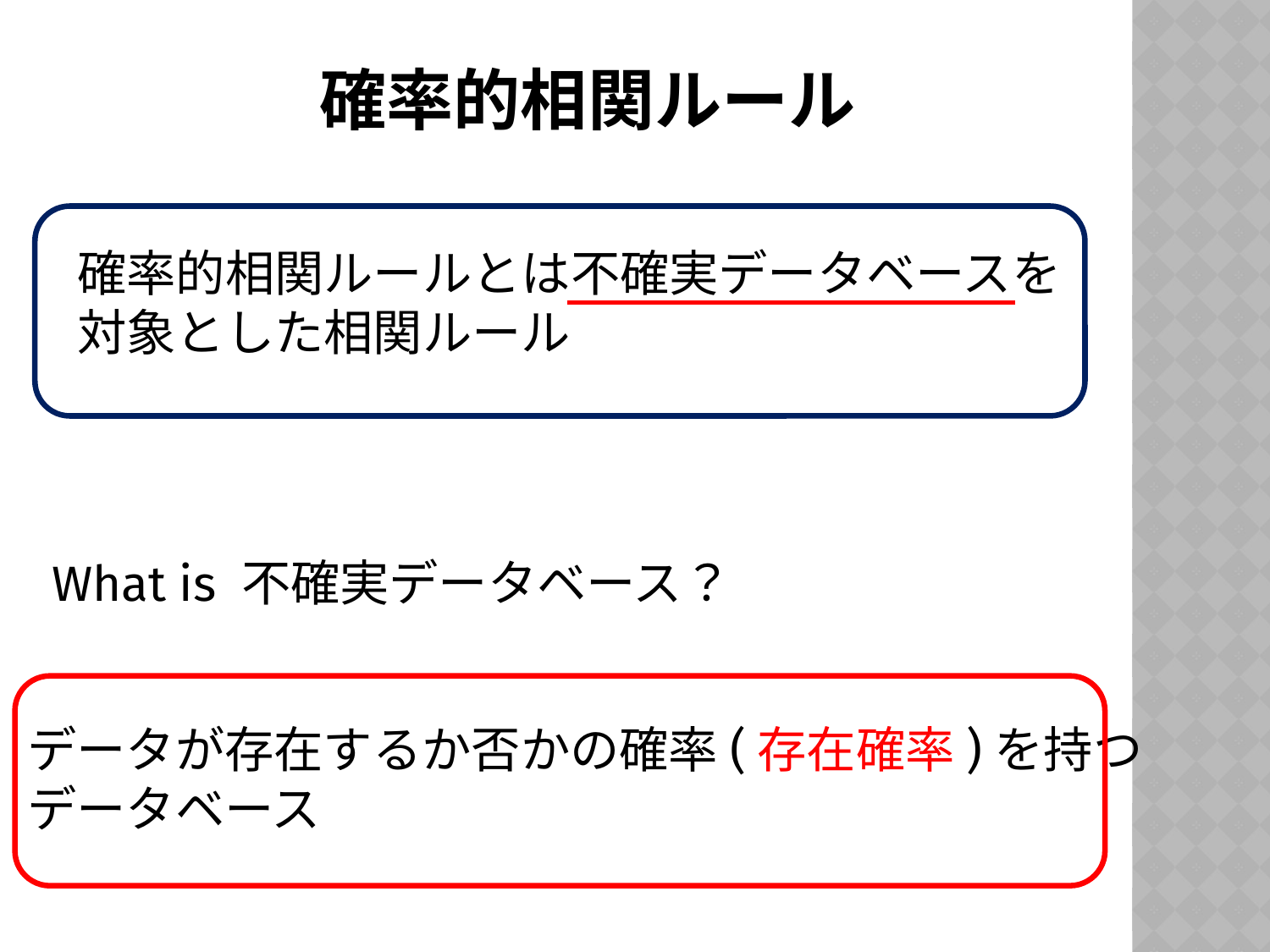

# 確率的相関ルール

確率的相関ルールとは不確実データベースを対象とした相関ルール
What is 不確実データベース？

データが存在するか否かの確率(存在確率)を持つ
データベース